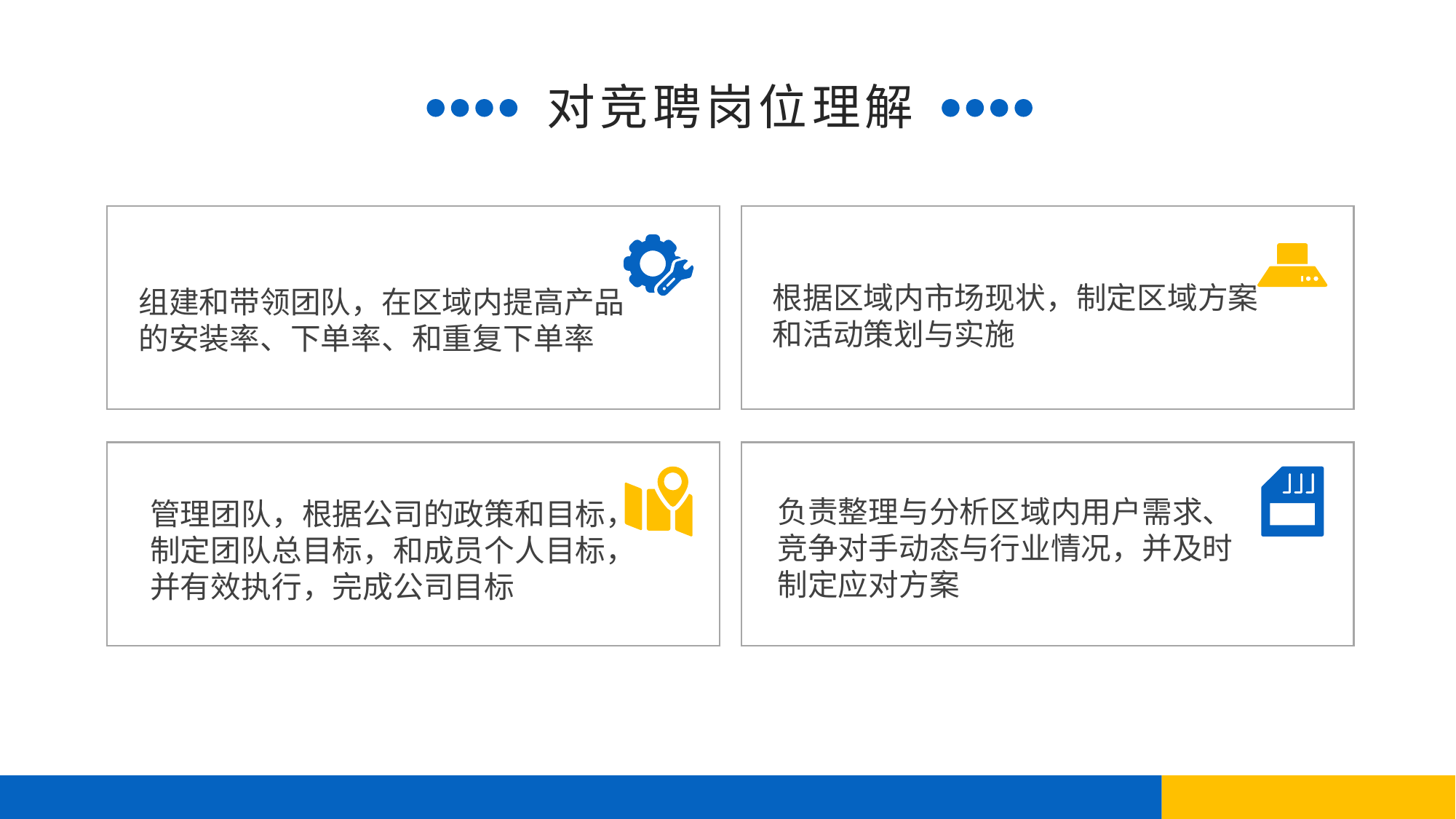

对竞聘岗位理解

根据区域内市场现状，制定区域方案和活动策划与实施
组建和带领团队，在区域内提高产品的安装率、下单率、和重复下单率
负责整理与分析区域内用户需求、竞争对手动态与行业情况，并及时制定应对方案
管理团队，根据公司的政策和目标，制定团队总目标，和成员个人目标，并有效执行，完成公司目标
PPT下载 http://www.ypppt.com/xiazai/